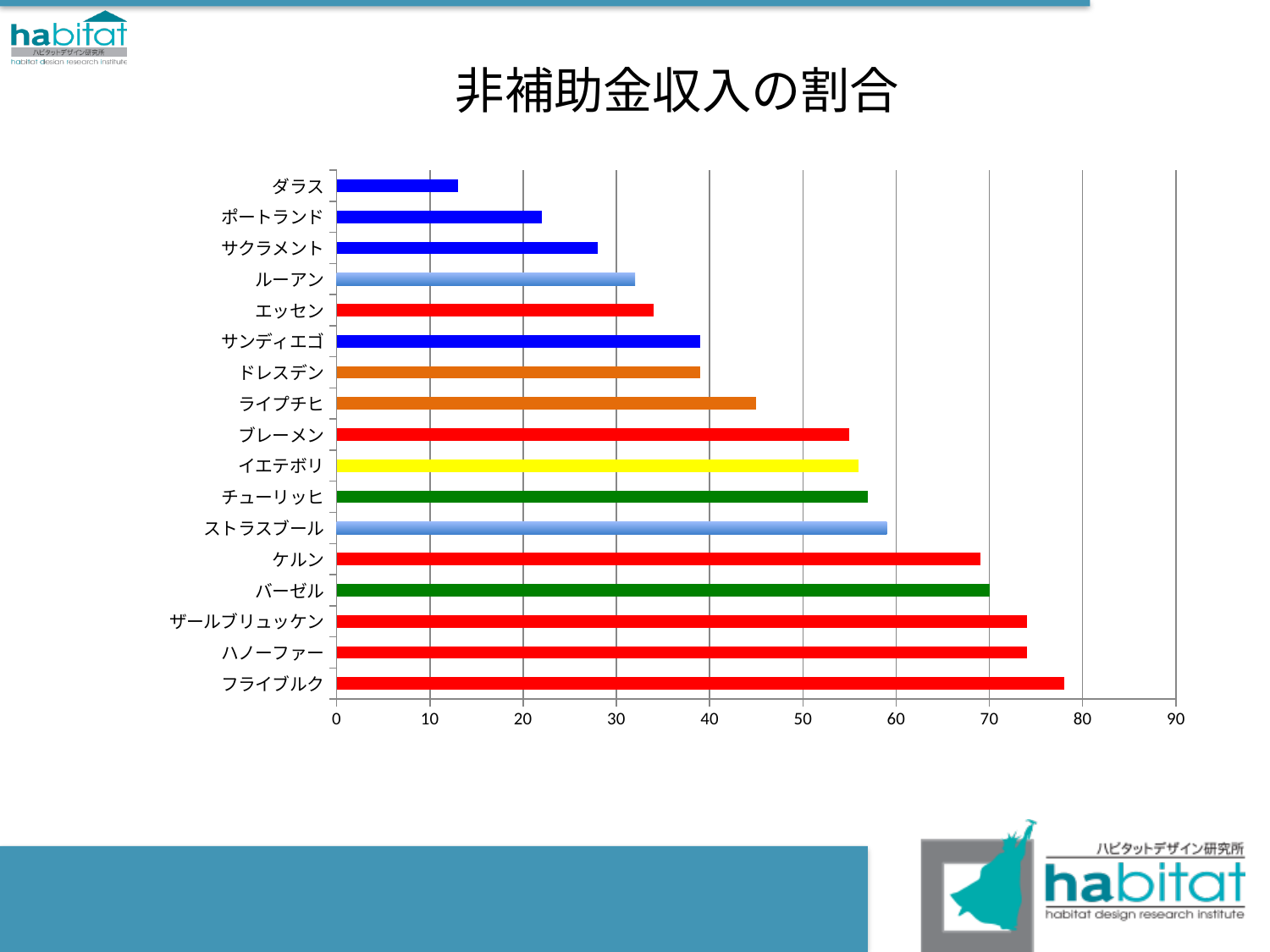

# 非補助金収入の割合

### Chart

| Category |  |
|---|---|
| フライブルク | 78.0 |
| ハノーファー | 74.0 |
| ザールブリュッケン | 74.0 |
| バーゼル | 70.0 |
| ケルン | 69.0 |
| ストラスブール | 59.0 |
| チューリッヒ | 57.0 |
| イエテボリ | 56.0 |
| ブレーメン | 55.0 |
| ライプチヒ | 45.0 |
| ドレスデン | 39.0 |
| サンディエゴ | 39.0 |
| エッセン | 34.0 |
| ルーアン | 32.0 |
| サクラメント | 28.0 |
| ポートランド | 22.0 |
| ダラス | 13.0 |